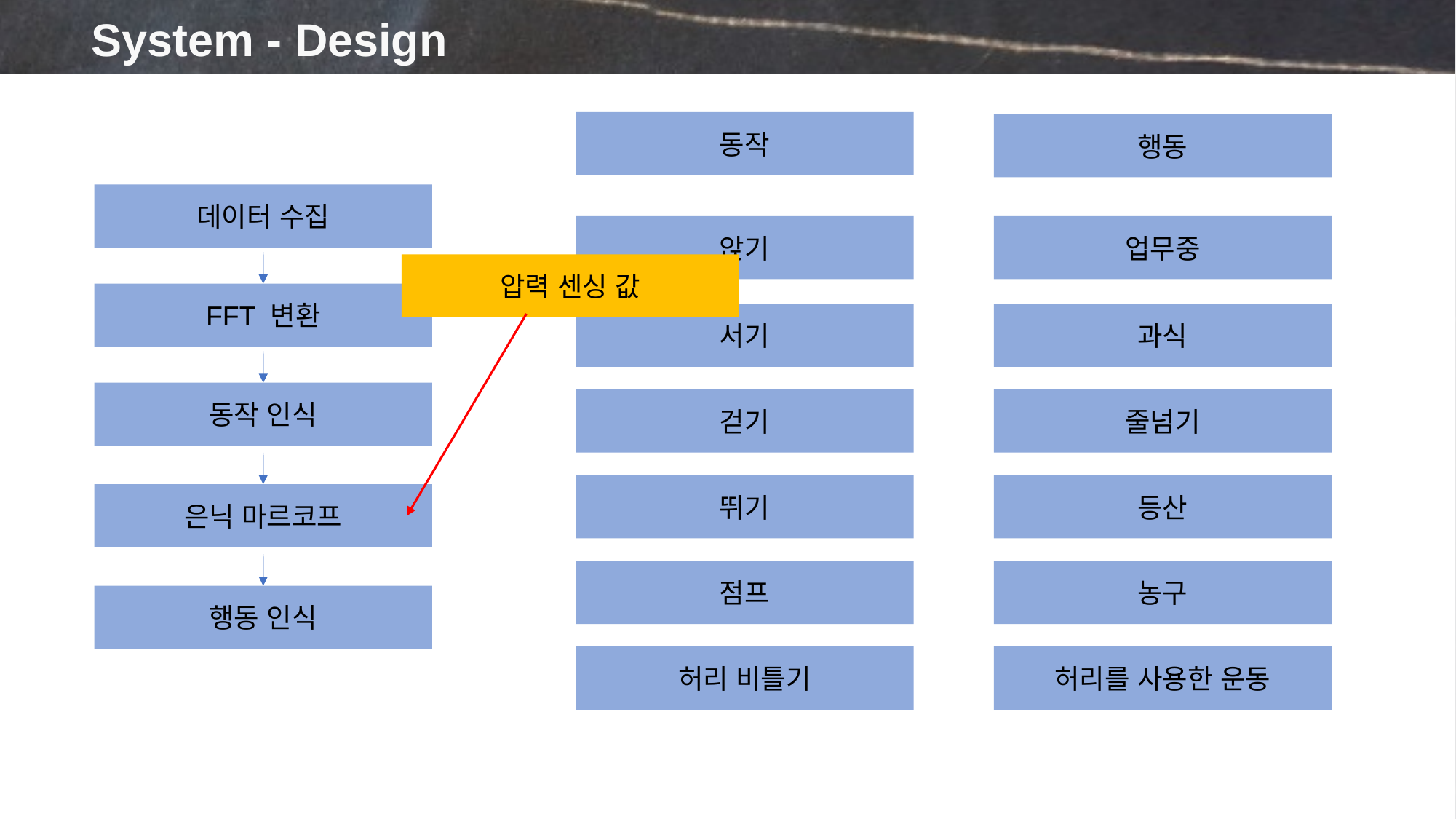

#
  System - Design

동작
행동
데이터 수집
앉기
업무중
압력 센싱 값
FFT 변환
서기
과식
동작 인식
걷기
줄넘기
뛰기
등산
은닉 마르코프
점프
농구
행동 인식
허리 비틀기
허리를 사용한 운동